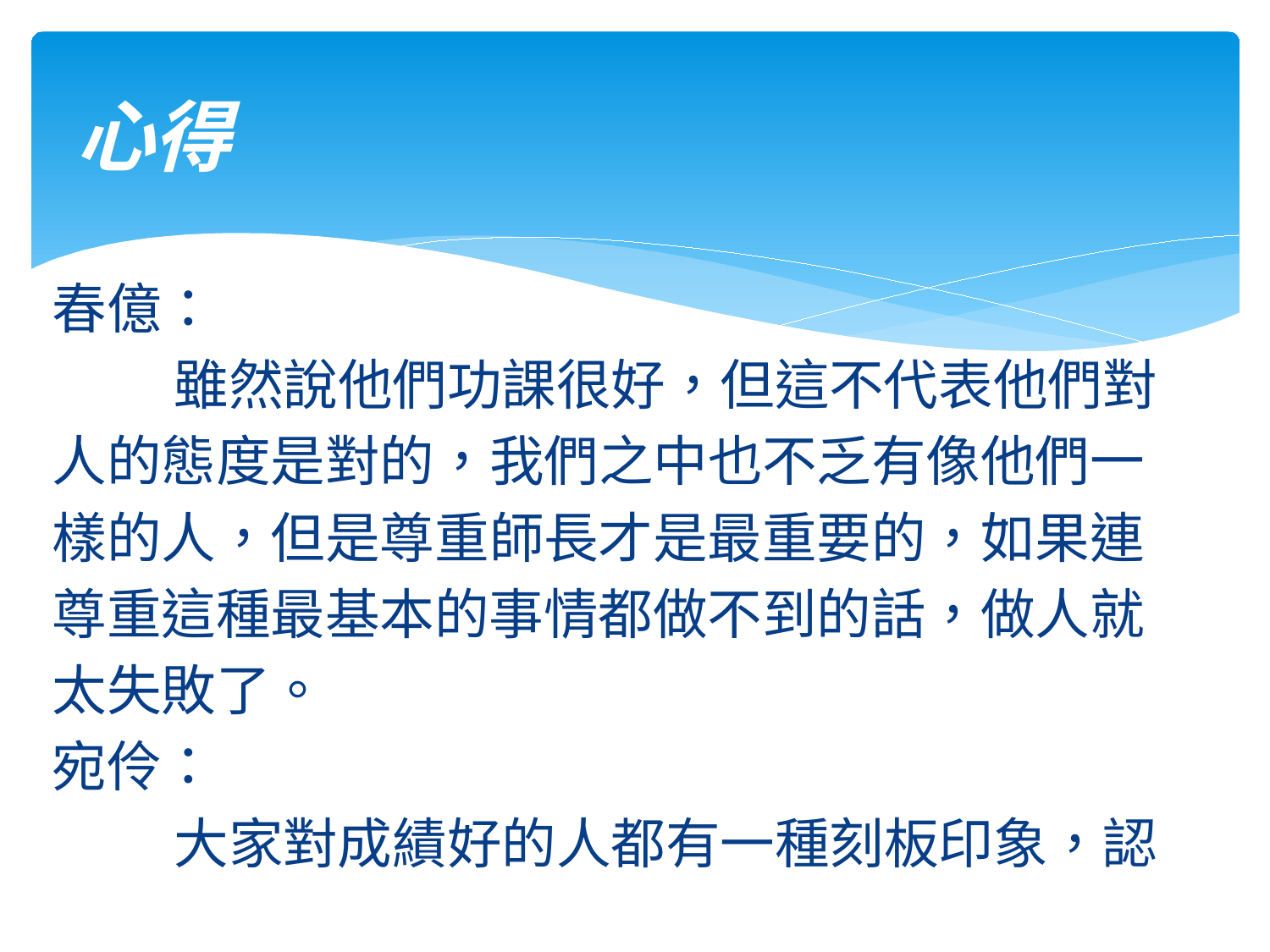

# 心得
春億：
         雖然說他們功課很好，但這不代表他們對
人的態度是對的，我們之中也不乏有像他們一
樣的人，但是尊重師長才是最重要的，如果連
尊重這種最基本的事情都做不到的話，做人就
太失敗了。
宛伶：
         大家對成績好的人都有一種刻板印象，認